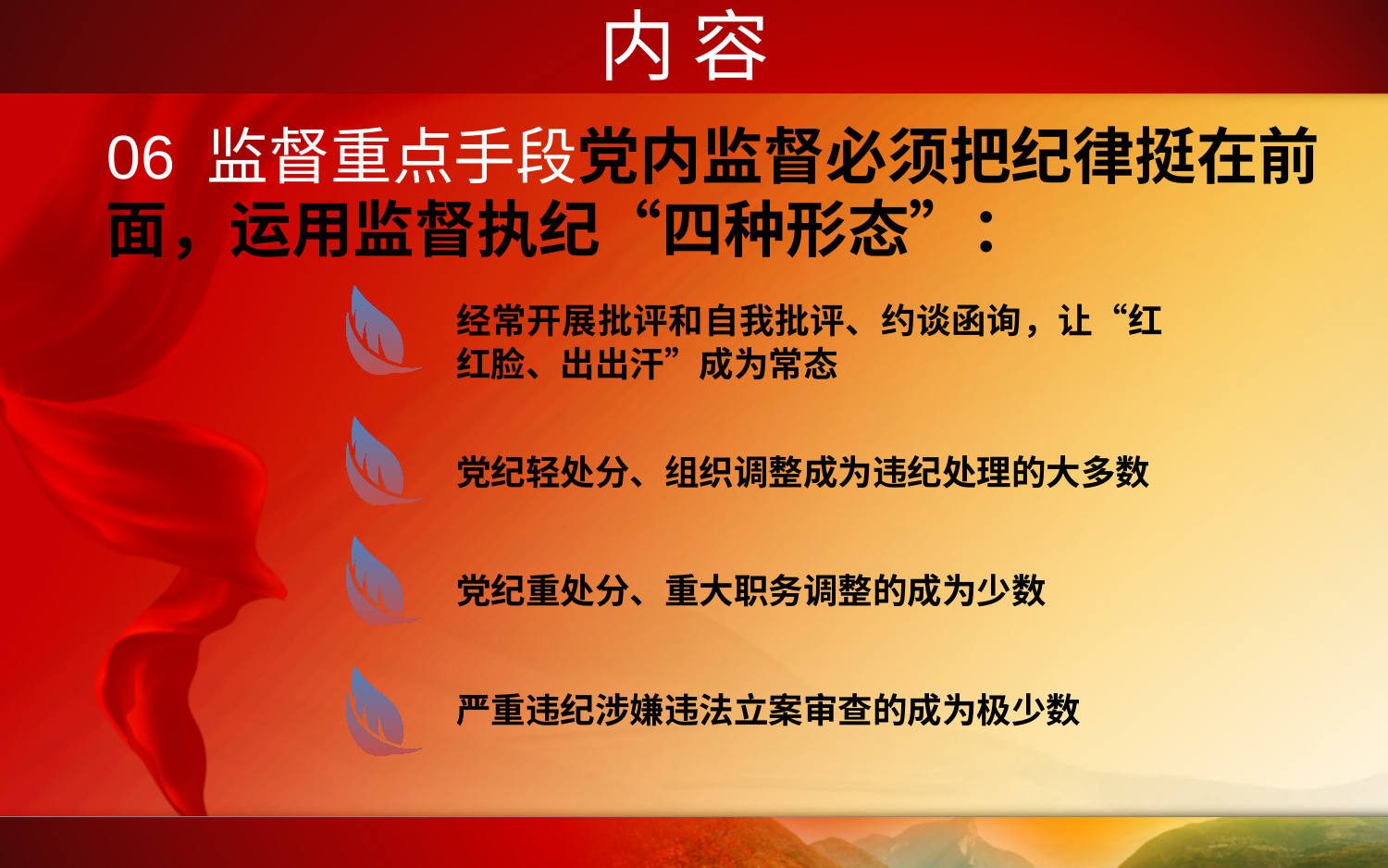

内 容
06 监督重点手段党内监督必须把纪律挺在前面，运用监督执纪“四种形态”：
经常开展批评和自我批评、约谈函询，让“红红脸、出出汗”成为常态

党纪轻处分、组织调整成为违纪处理的大多数

党纪重处分、重大职务调整的成为少数

严重违纪涉嫌违法立案审查的成为极少数